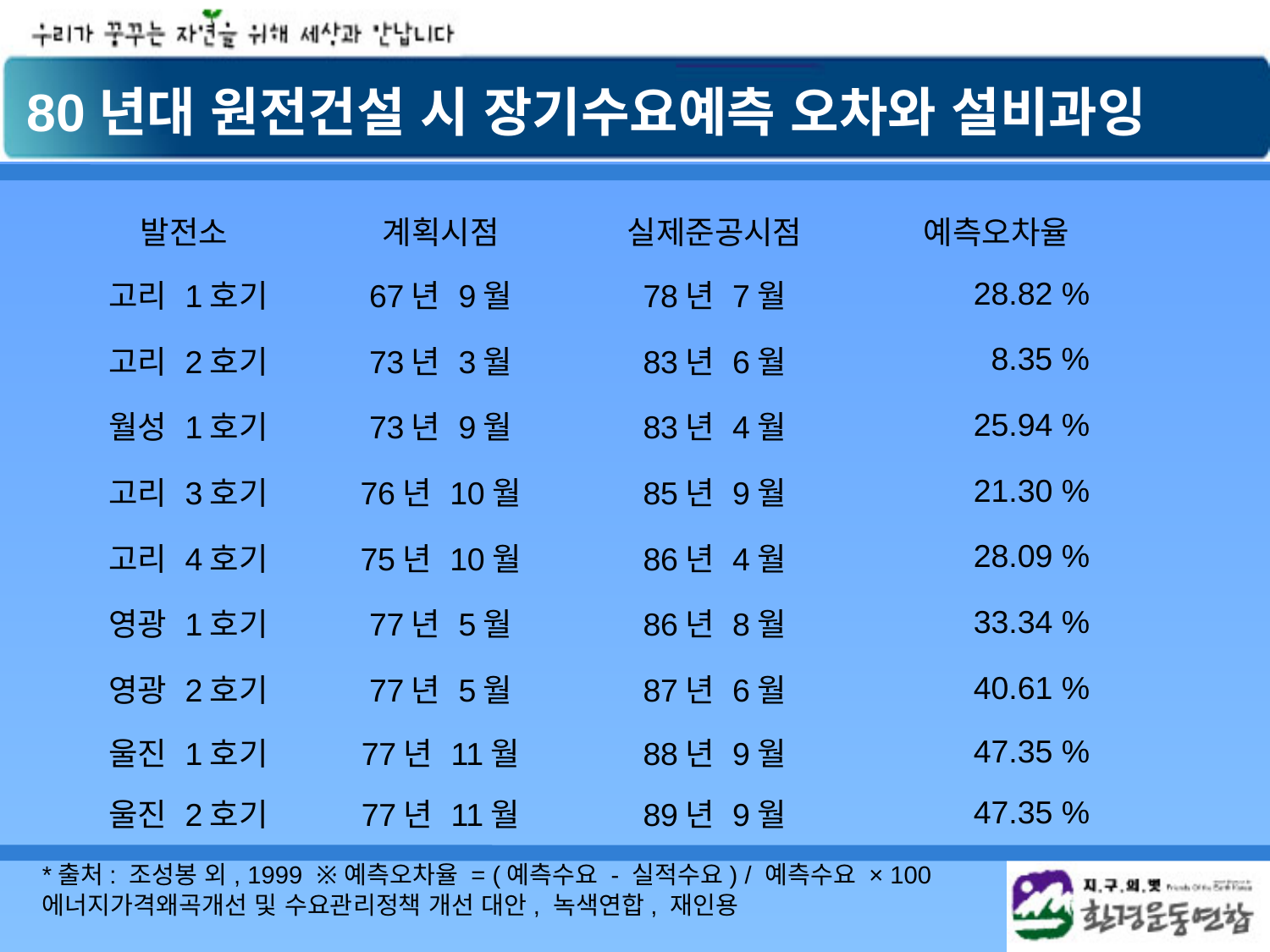

80년대 원전건설 시 장기수요예측 오차와 설비과잉
| 발전소 | 계획시점 | 실제준공시점 | 예측오차율 |
| --- | --- | --- | --- |
| 고리 1호기 | 67년 9월 | 78년 7월 | 28.82 % |
| 고리 2호기 | 73년 3월 | 83년 6월 | 8.35 % |
| 월성 1호기 | 73년 9월 | 83년 4월 | 25.94 % |
| 고리 3호기 | 76년 10월 | 85년 9월 | 21.30 % |
| 고리 4호기 | 75년 10월 | 86년 4월 | 28.09 % |
| 영광 1호기 | 77년 5월 | 86년 8월 | 33.34 % |
| 영광 2호기 | 77년 5월 | 87년 6월 | 40.61 % |
| 울진 1호기 | 77년 11월 | 88년 9월 | 47.35 % |
| 울진 2호기 | 77년 11월 | 89년 9월 | 47.35 % |

*출처: 조성봉 외, 1999  ※ 예측오차율 = (예측수요 - 실적수요) / 예측수요 × 100
에너지가격왜곡개선 및 수요관리정책 개선 대안, 녹색연합, 재인용